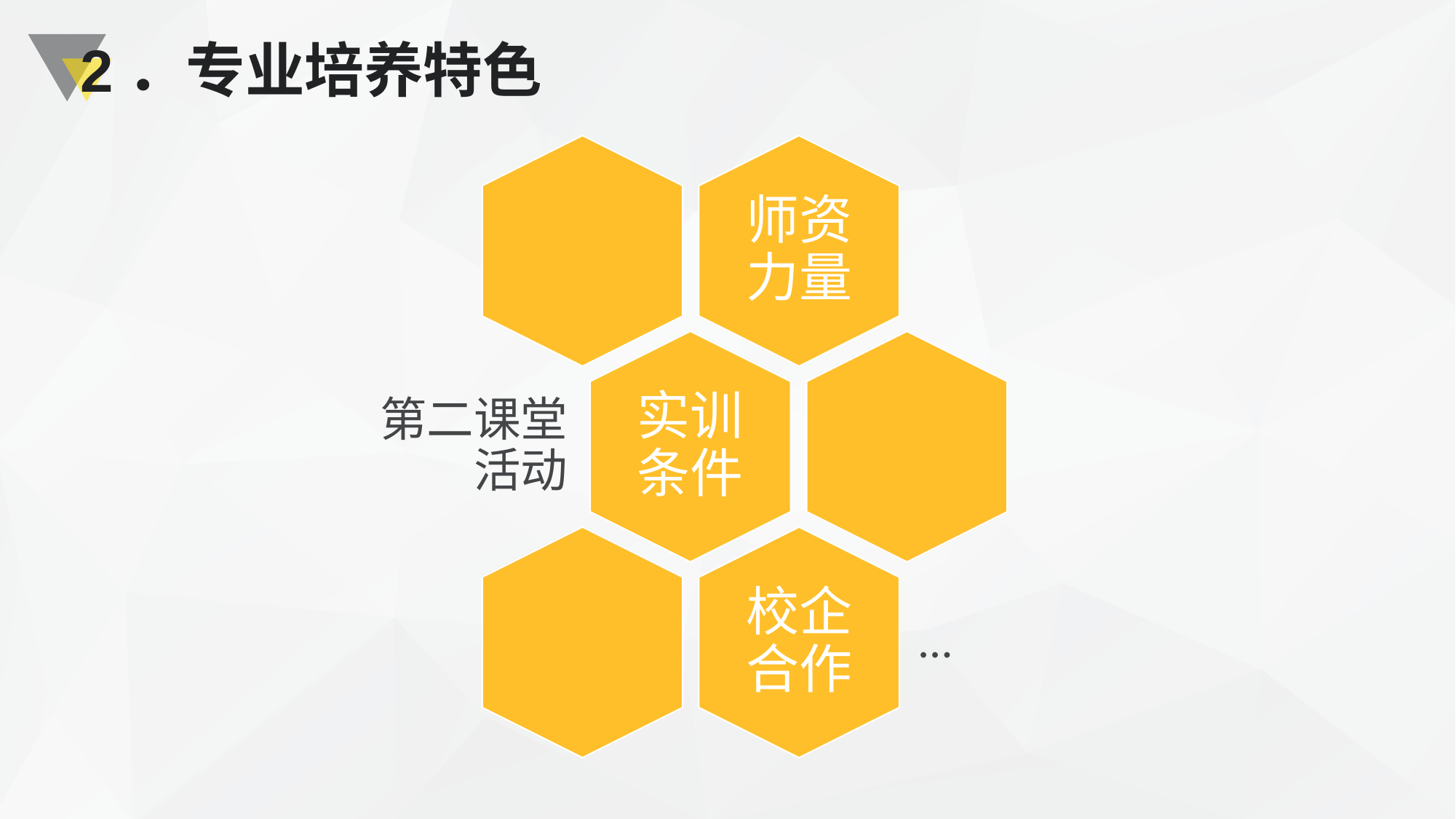

# 2．专业培养特色
师资力量

实训条件
第二课堂活动

校企合作
…